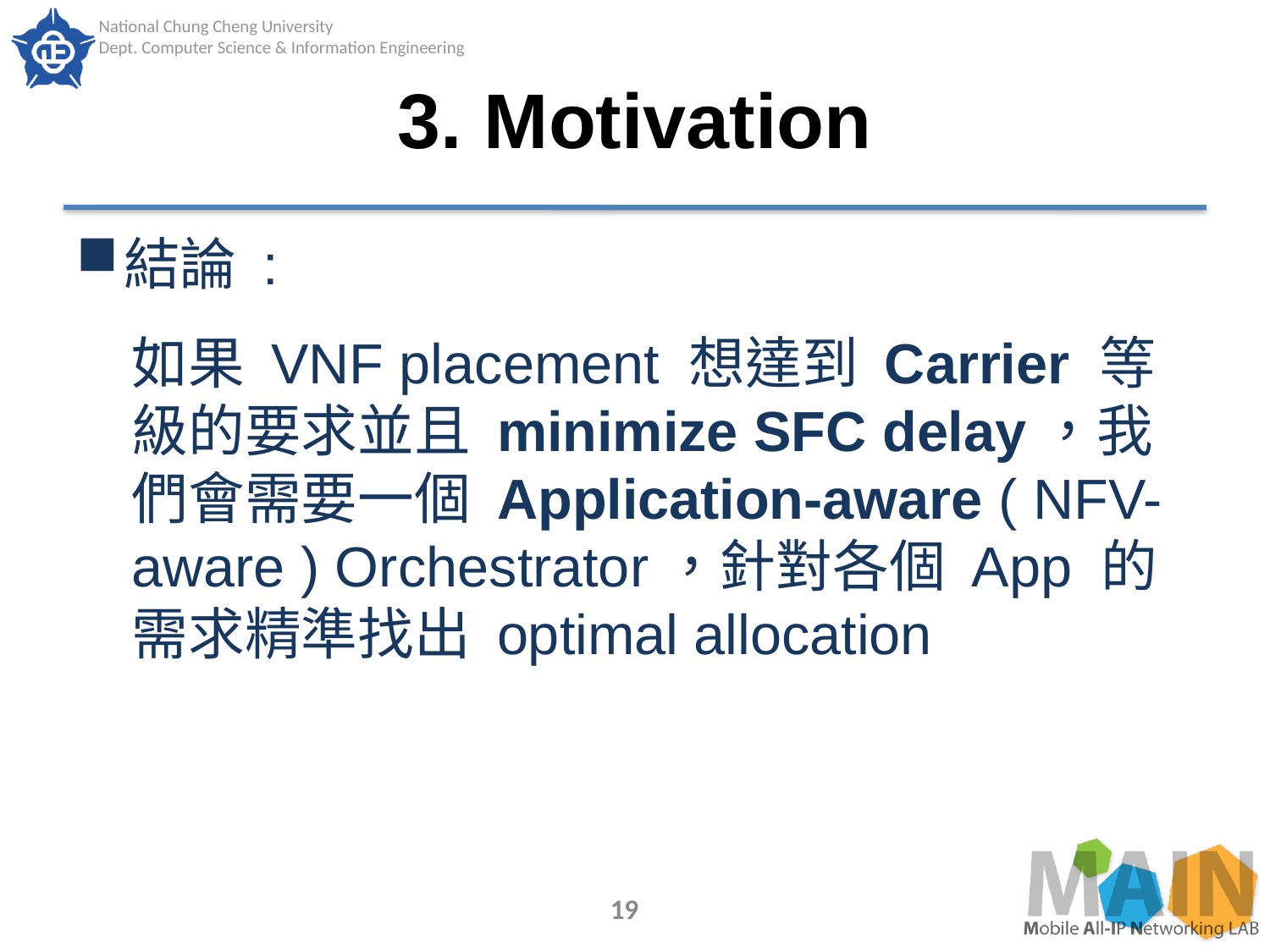

# 3. Motivation
結論 :
如果 VNF placement 想達到 Carrier 等級的要求並且 minimize SFC delay，我們會需要一個 Application-aware ( NFV-aware ) Orchestrator，針對各個 App 的需求精準找出 optimal allocation

19